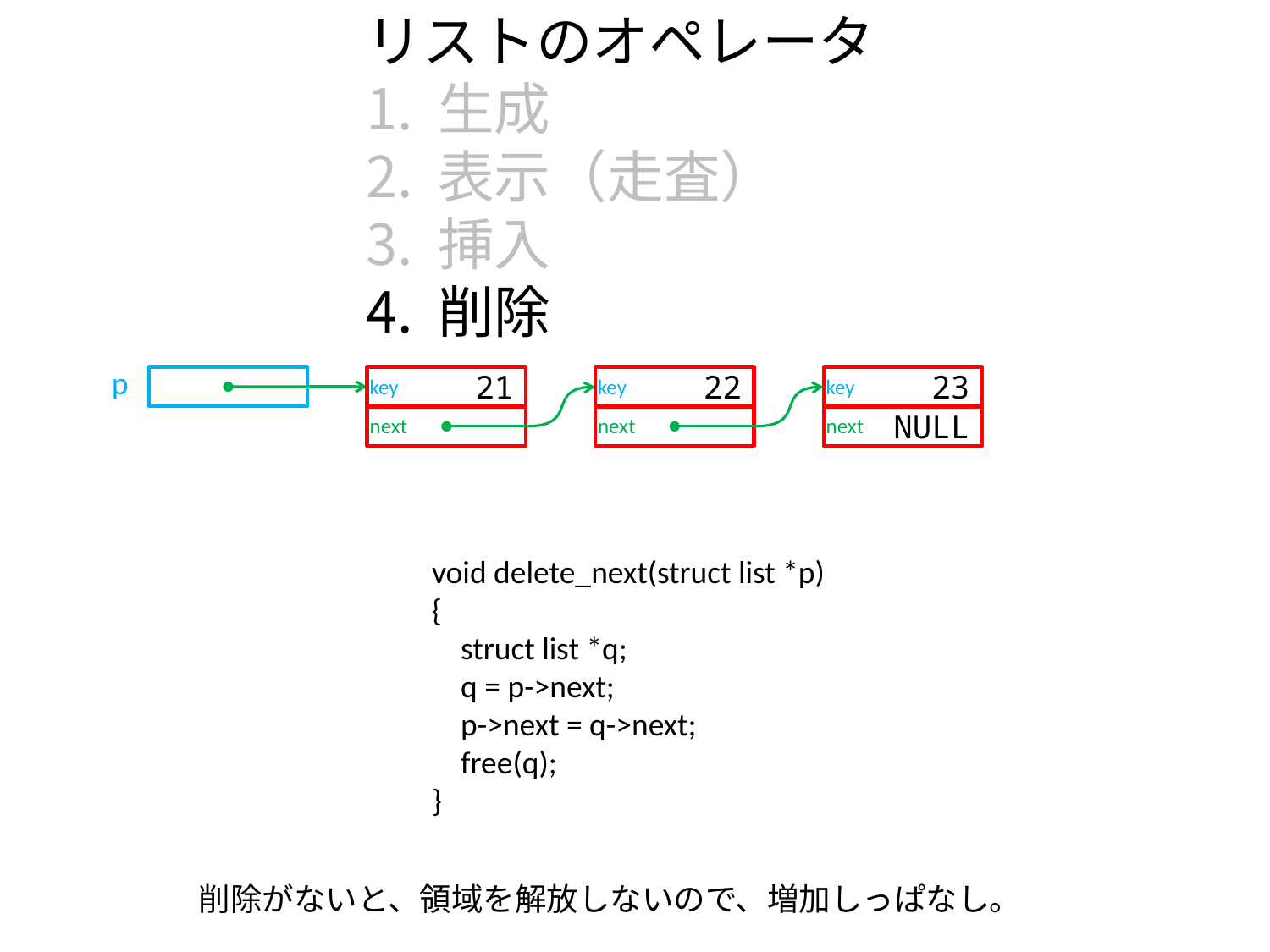

リストのオペレータ
生成
表示（走査）
挿入
削除
p

key
21
key
22
key
23
next

next

next
NULL
void delete_next(struct list *p)
{
    struct list *q;
    q = p->next;
    p->next = q->next;
    free(q);
}

削除がないと、領域を解放しないので、増加しっぱなし。